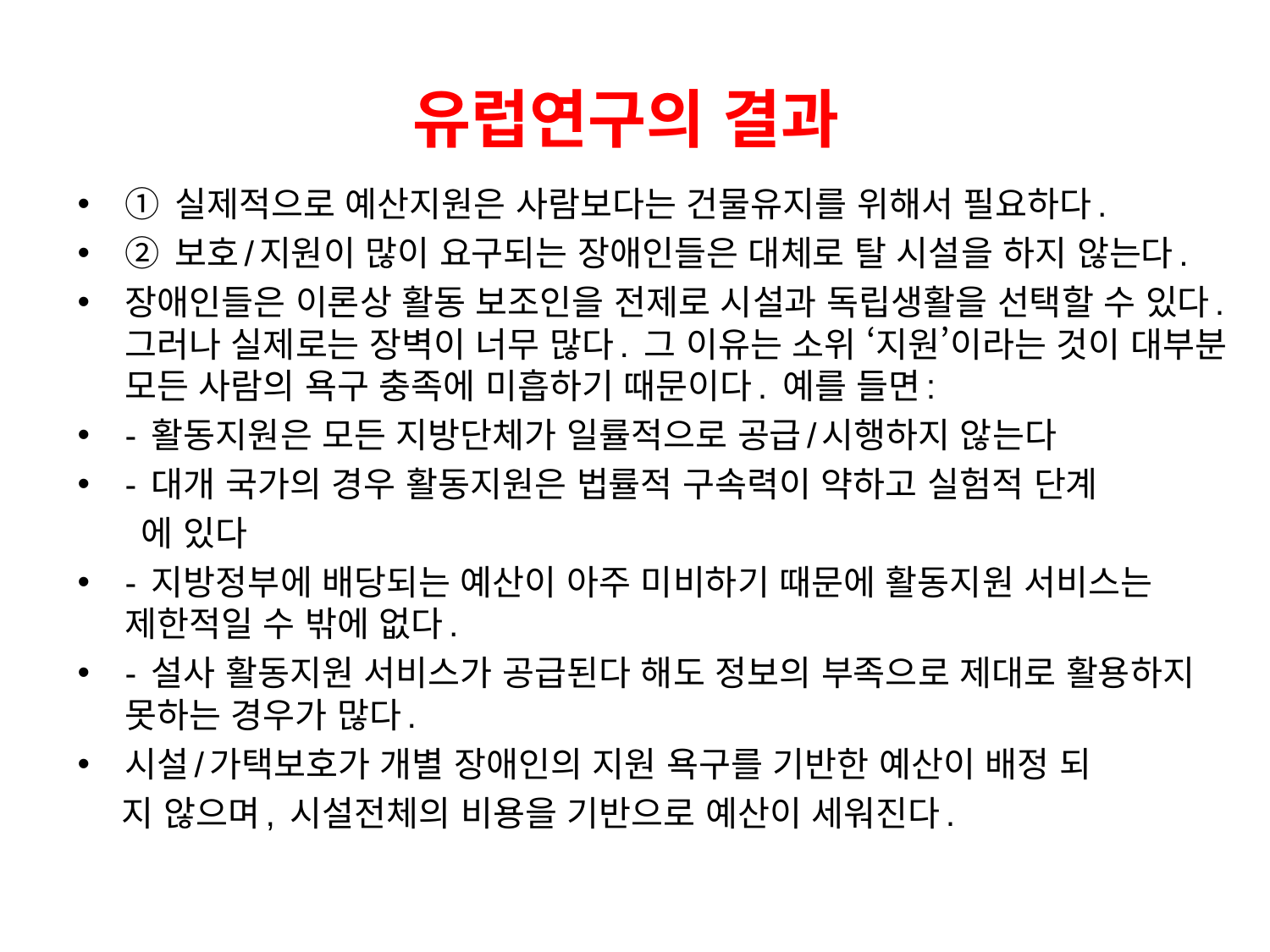

# 유럽연구의 결과
① 실제적으로 예산지원은 사람보다는 건물유지를 위해서 필요하다.
② 보호/지원이 많이 요구되는 장애인들은 대체로 탈 시설을 하지 않는다.
장애인들은 이론상 활동 보조인을 전제로 시설과 독립생활을 선택할 수 있다. 그러나 실제로는 장벽이 너무 많다. 그 이유는 소위 ‘지원’이라는 것이 대부분 모든 사람의 욕구 충족에 미흡하기 때문이다. 예를 들면:
- 활동지원은 모든 지방단체가 일률적으로 공급/시행하지 않는다
- 대개 국가의 경우 활동지원은 법률적 구속력이 약하고 실험적 단계
      에 있다
- 지방정부에 배당되는 예산이 아주 미비하기 때문에 활동지원 서비스는 제한적일 수 밖에 없다.
- 설사 활동지원 서비스가 공급된다 해도 정보의 부족으로 제대로 활용하지 못하는 경우가 많다.
시설/가택보호가 개별 장애인의 지원 욕구를 기반한 예산이 배정 되
    지 않으며, 시설전체의 비용을 기반으로 예산이 세워진다.